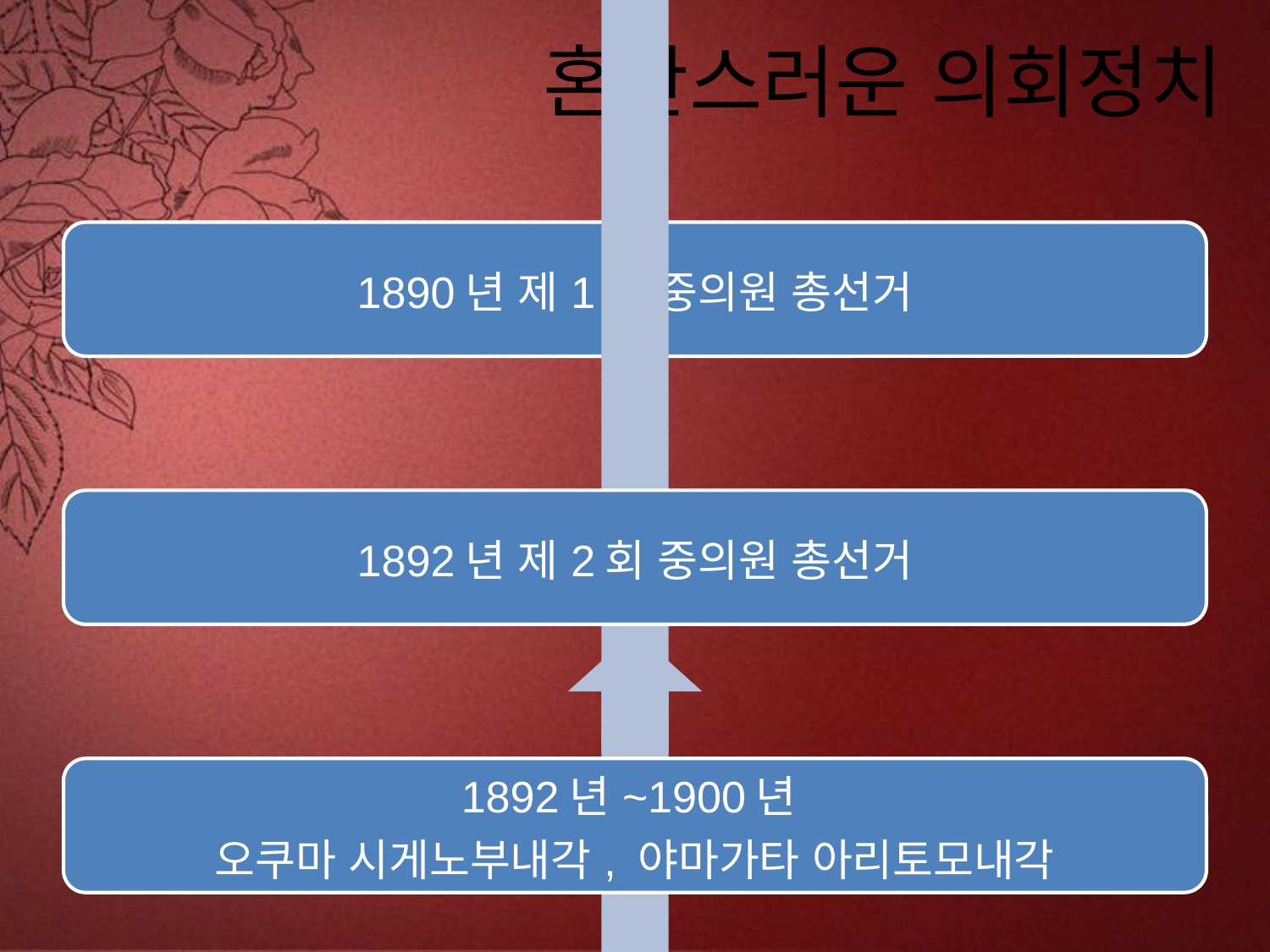

# 혼란스러운 의회정치
1890년 제1회 중의원 총선거
1892년 제2회 중의원 총선거
1892년~1900년
오쿠마 시게노부내각, 야마가타 아리토모내각